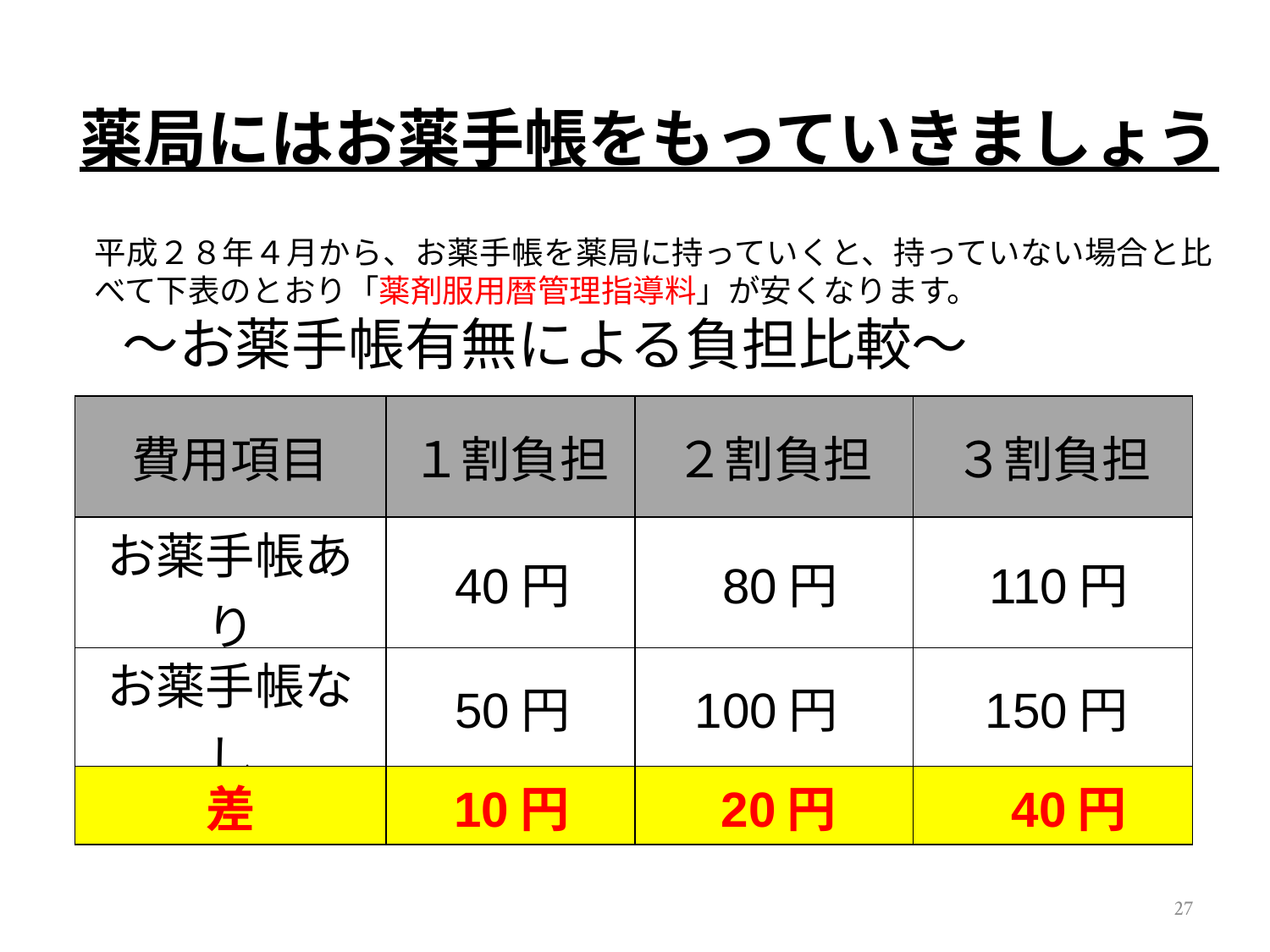

# 薬局にはお薬手帳をもっていきましょう
平成２８年４月から、お薬手帳を薬局に持っていくと、持っていない場合と比べて下表のとおり「薬剤服用暦管理指導料」が安くなります。
 ～お薬手帳有無による負担比較～

| 費用項目 | １割負担 | ２割負担 | ３割負担 |
| --- | --- | --- | --- |
| お薬手帳あり | 40円 | 80円 | 110円 |
| お薬手帳なし | 50円 | 100円 | 150円 |
| 差 | 10円 | 20円 | 40円 |
27